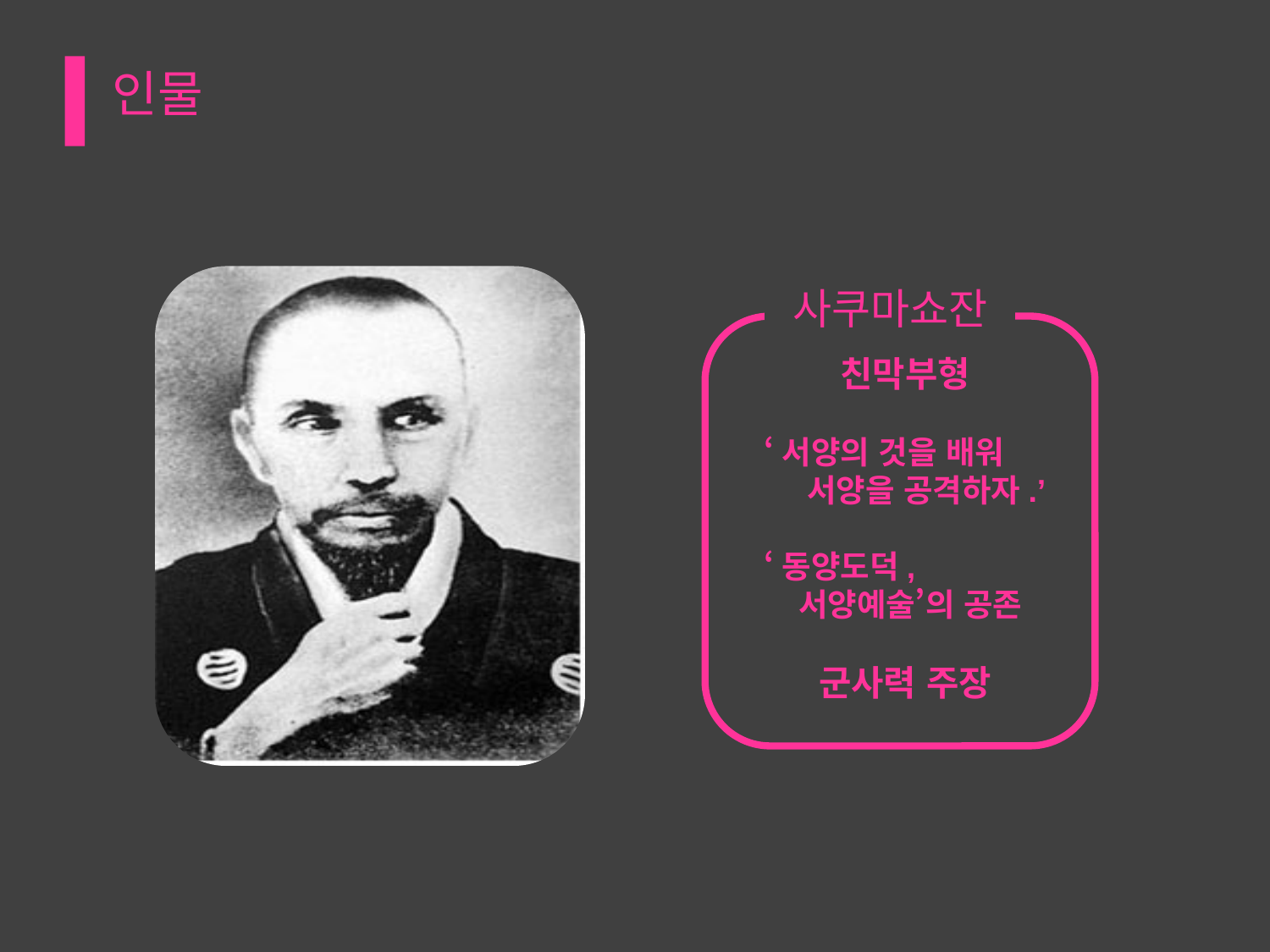

인물

사쿠마쇼잔

친막부형

‘서양의 것을 배워
    서양을 공격하자.’

‘동양도덕,
   서양예술’의 공존

군사력 주장